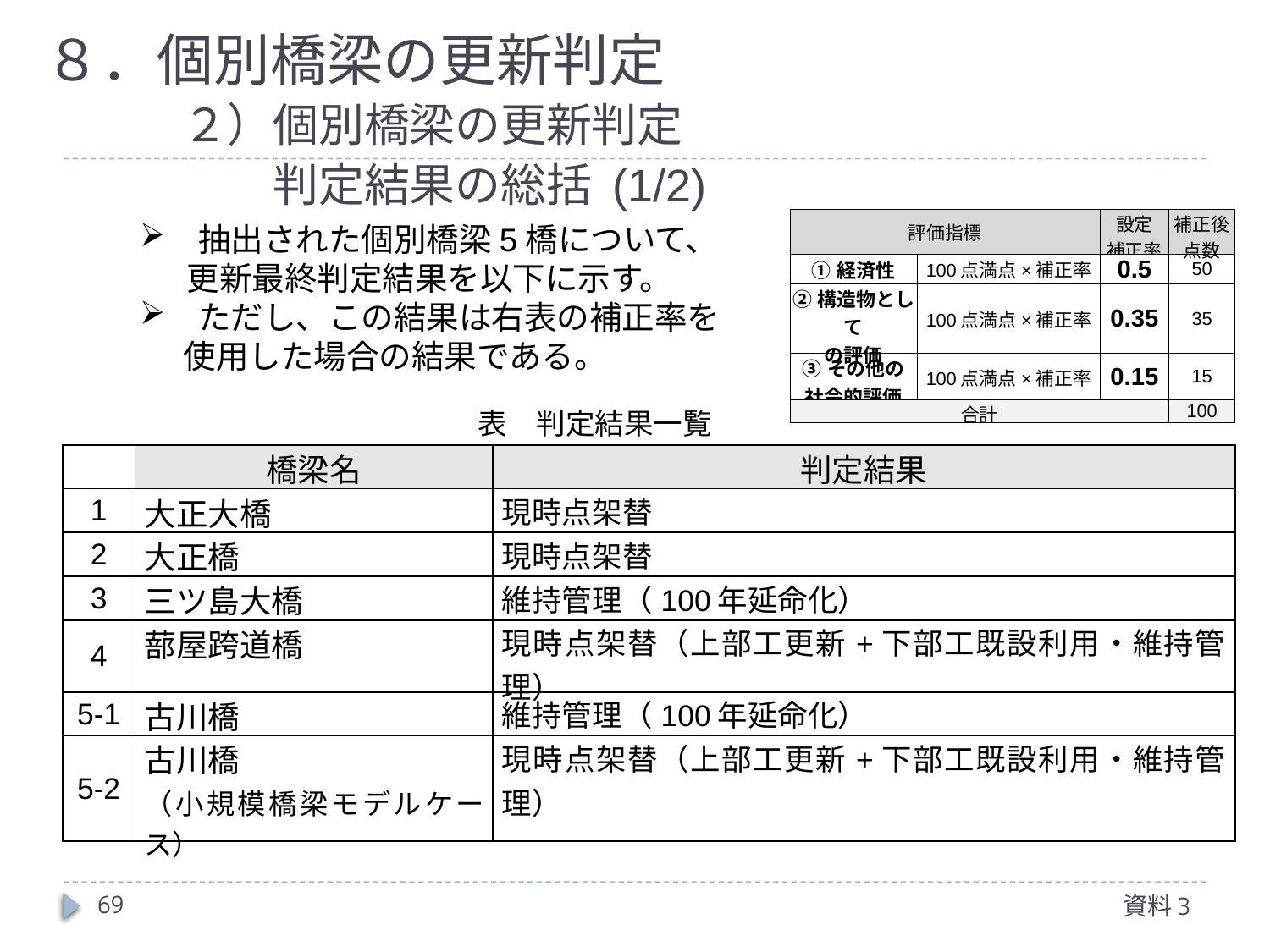

８．個別橋梁の更新判定

　　２）個別橋梁の更新判定

　　　　判定結果の総括 (1/2)
| 評価指標 |  | 設定 補正率 | 補正後 点数 |
| --- | --- | --- | --- |
| ①経済性 | 100点満点×補正率 | 0.5 | 50 |
| ②構造物として の評価 | 100点満点×補正率 | 0.35 | 35 |
| ③その他の 社会的評価 | 100点満点×補正率 | 0.15 | 15 |
| 合計 |  |  | 100 |
抽出された個別橋梁5橋について、
　  更新最終判定結果を以下に示す。
ただし、この結果は右表の補正率を
     使用した場合の結果である。
表　判定結果一覧
|  | 橋梁名 | 判定結果 |
| --- | --- | --- |
| 1 | 大正大橋 | 現時点架替 |
| 2 | 大正橋 | 現時点架替 |
| 3 | 三ツ島大橋 | 維持管理（100年延命化） |
| 4 | 蔀屋跨道橋 | 現時点架替（上部工更新+下部工既設利用・維持管理） |
| 5-1 | 古川橋 | 維持管理（100年延命化） |
| 5-2 | 古川橋 （小規模橋梁モデルケース） | 現時点架替（上部工更新+下部工既設利用・維持管理） |
69
資料3